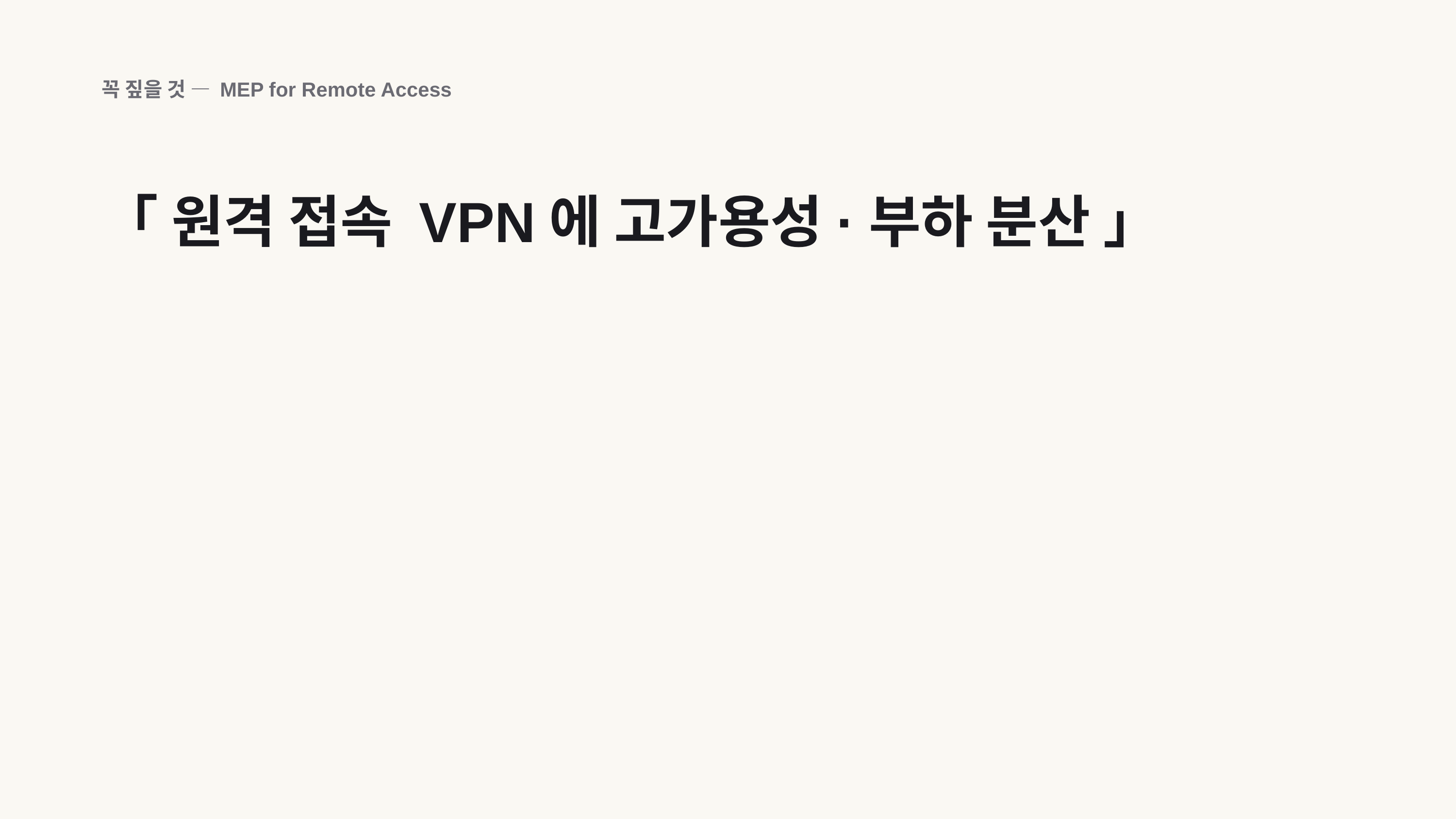

꼭 짚을 것 — MEP for Remote Access
「 원격 접속 VPN에 고가용성·부하 분산 」